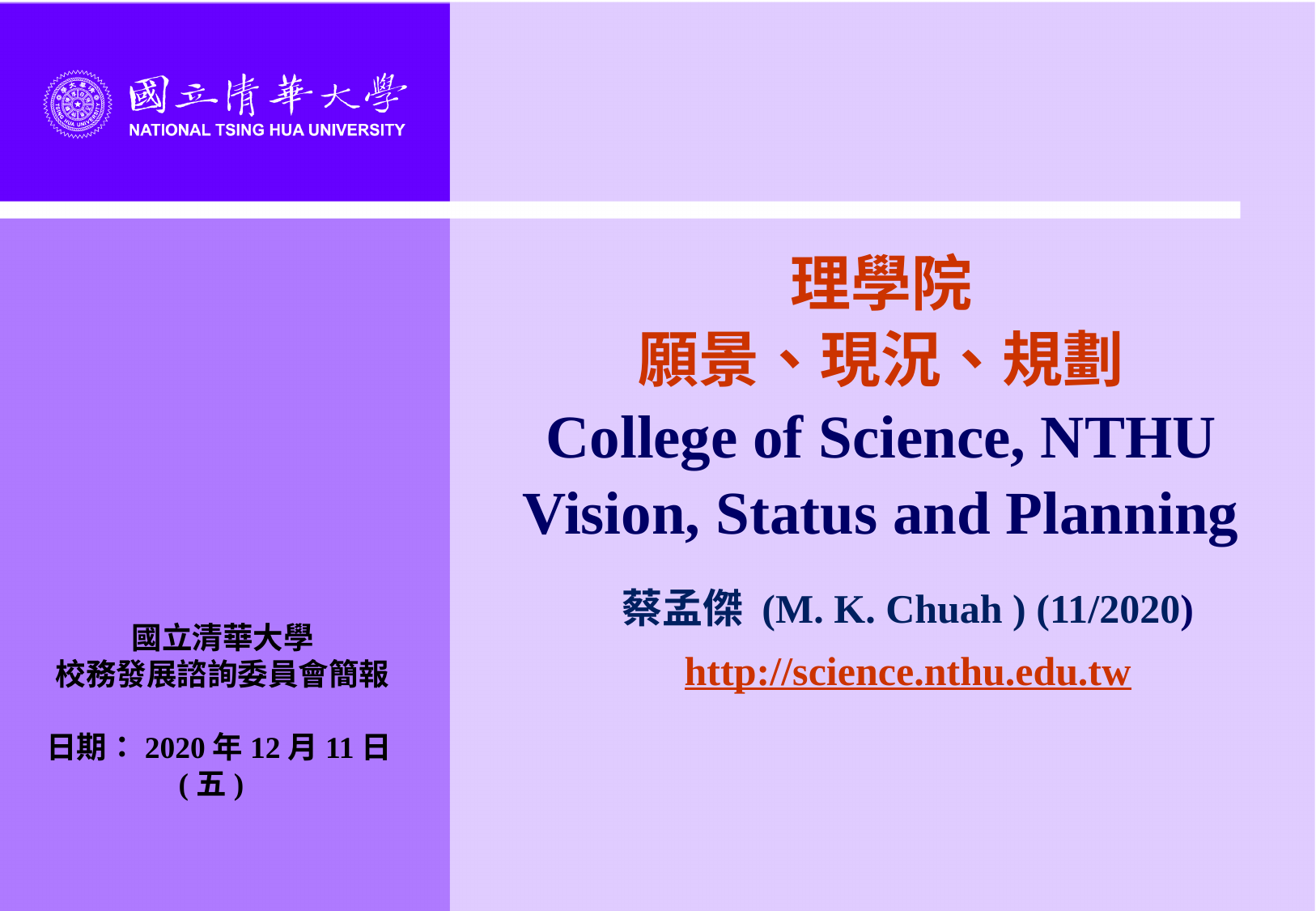

# 理學院 願景、現況、規劃 College of Science, NTHU Vision, Status and Planning

蔡孟傑 (M. K. Chuah ) (11/2020)
http://science.nthu.edu.tw